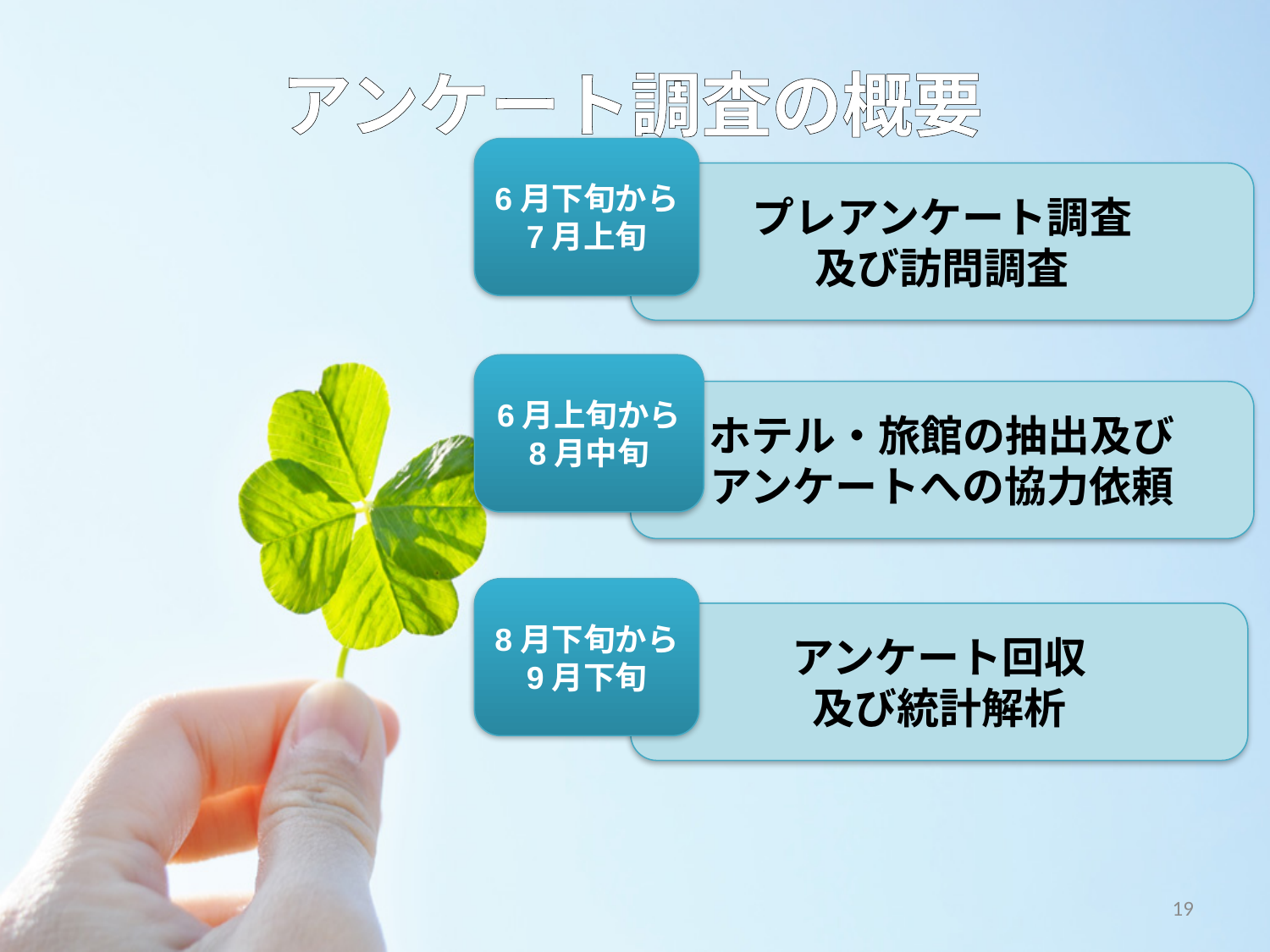

# アンケート調査の概要
6月下旬から
7月上旬
プレアンケート調査
及び訪問調査
6月上旬から
8月中旬
ホテル・旅館の抽出及び
アンケートへの協力依頼
8月下旬から
9月下旬
アンケート回収
及び統計解析​
19